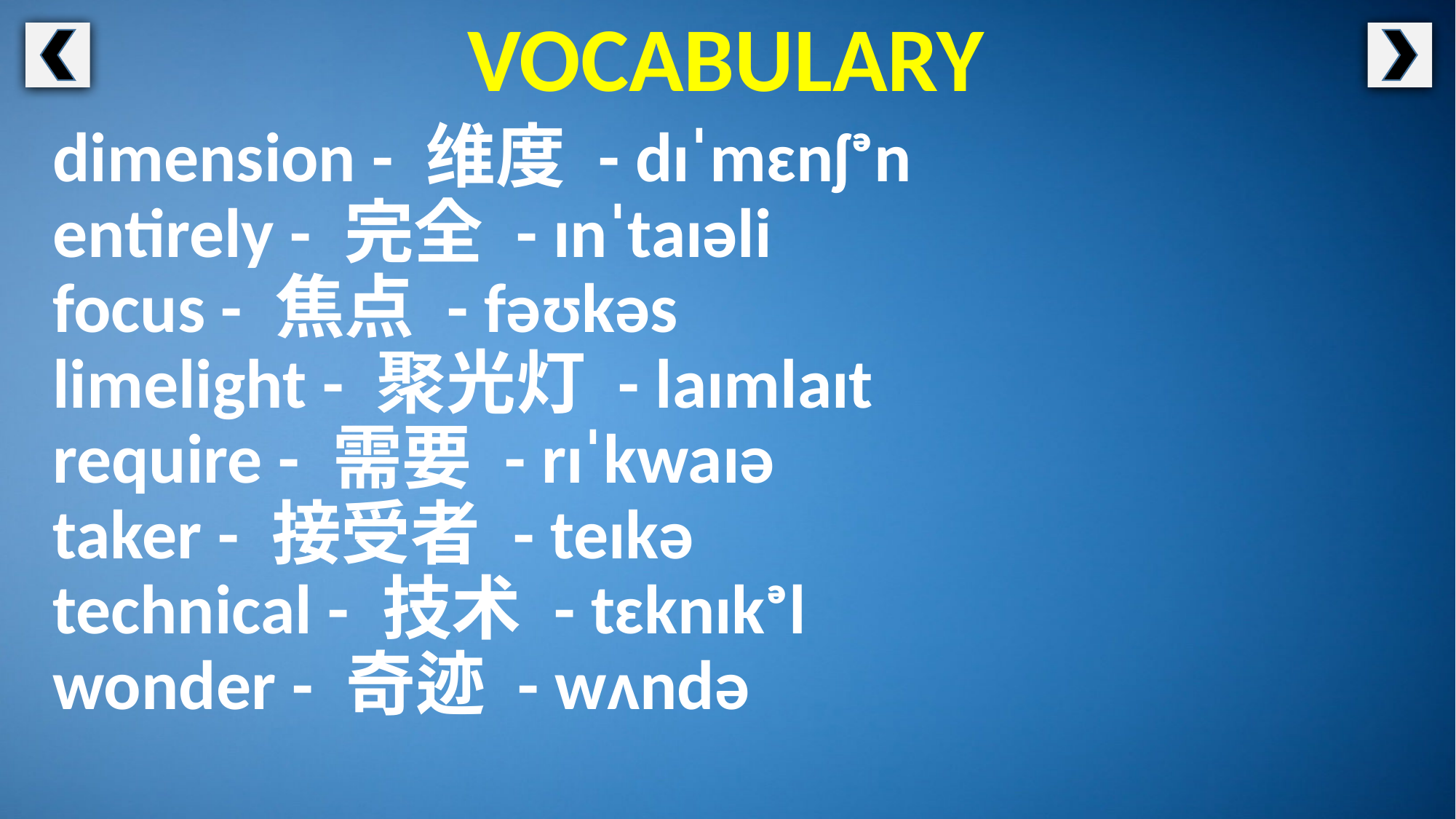

VOCABULARY
dimension - 维度 - dɪˈmɛnʃᵊn
entirely - 完全 - ɪnˈtaɪəli
focus - 焦点 - fəʊkəs
limelight - 聚光灯 - laɪmlaɪt
require - 需要 - rɪˈkwaɪə
taker - 接受者 - teɪkə
technical - 技术 - tɛknɪkᵊl
wonder - 奇迹 - wʌndə